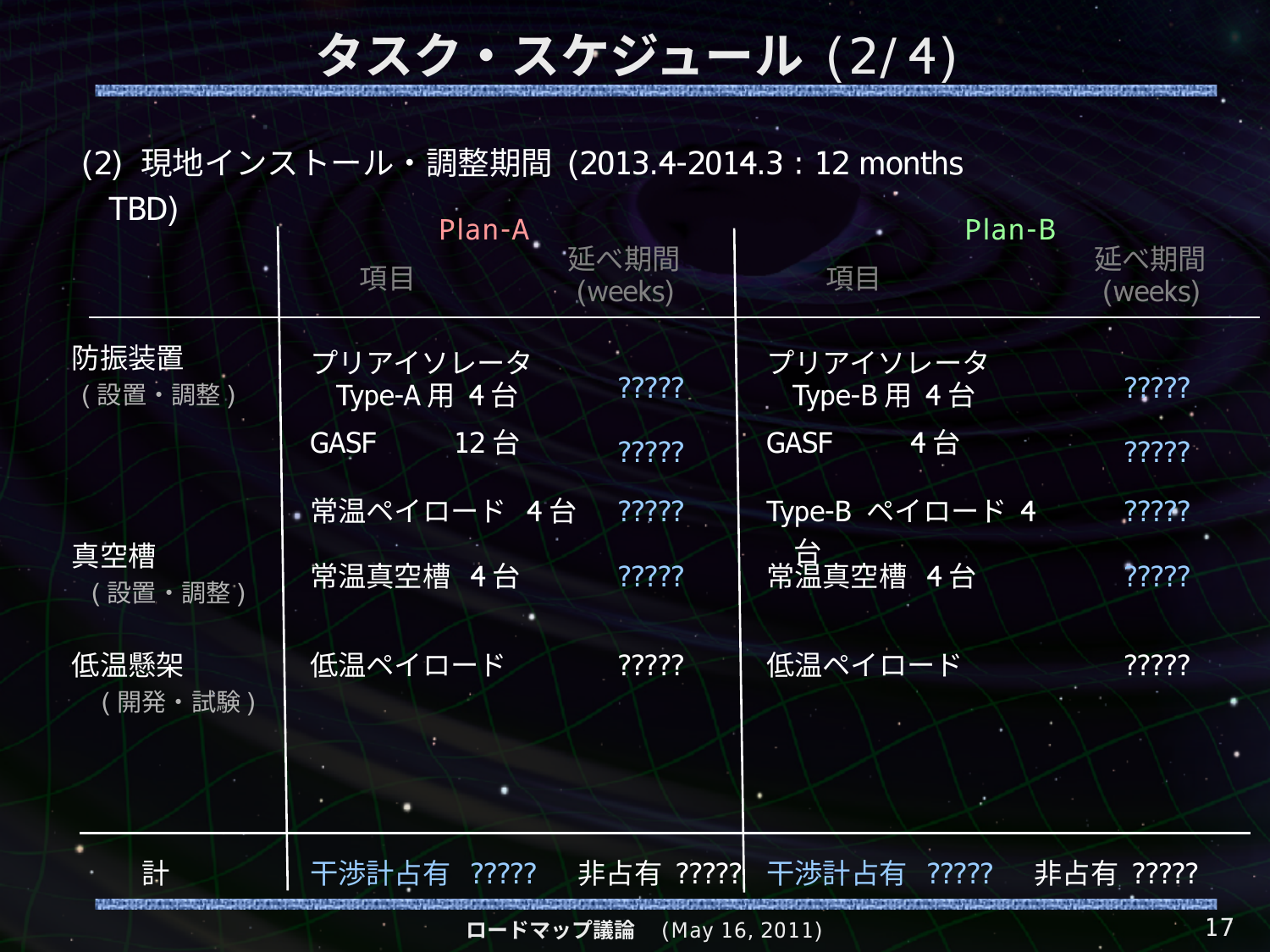

# タスク・スケジュール (2/4)
(2) 現地インストール・調整期間 (2013.4-2014.3 : 12 months TBD)
Plan-A
Plan-B
延べ期間
 (weeks)
延べ期間
 (weeks)
項目
項目
防振装置
プリアイソレータ
   Type-A用 4台
プリアイソレータ
   Type-B用 4台
?????
?????
(設置・調整)
GASF         12台
?????
GASF         4台
?????
常温ペイロード  4台
?????
Type-B ペイロード 4台
?????
真空槽
常温真空槽  4台
?????
常温真空槽  4台
?????
(設置・調整)
低温懸架
低温ペイロード
?????
低温ペイロード
?????
(開発・試験)
計
干渉計占有  ?????
非占有 ?????
干渉計占有  ?????
非占有 ?????
17
ロードマップ議論　(May 16, 2011)